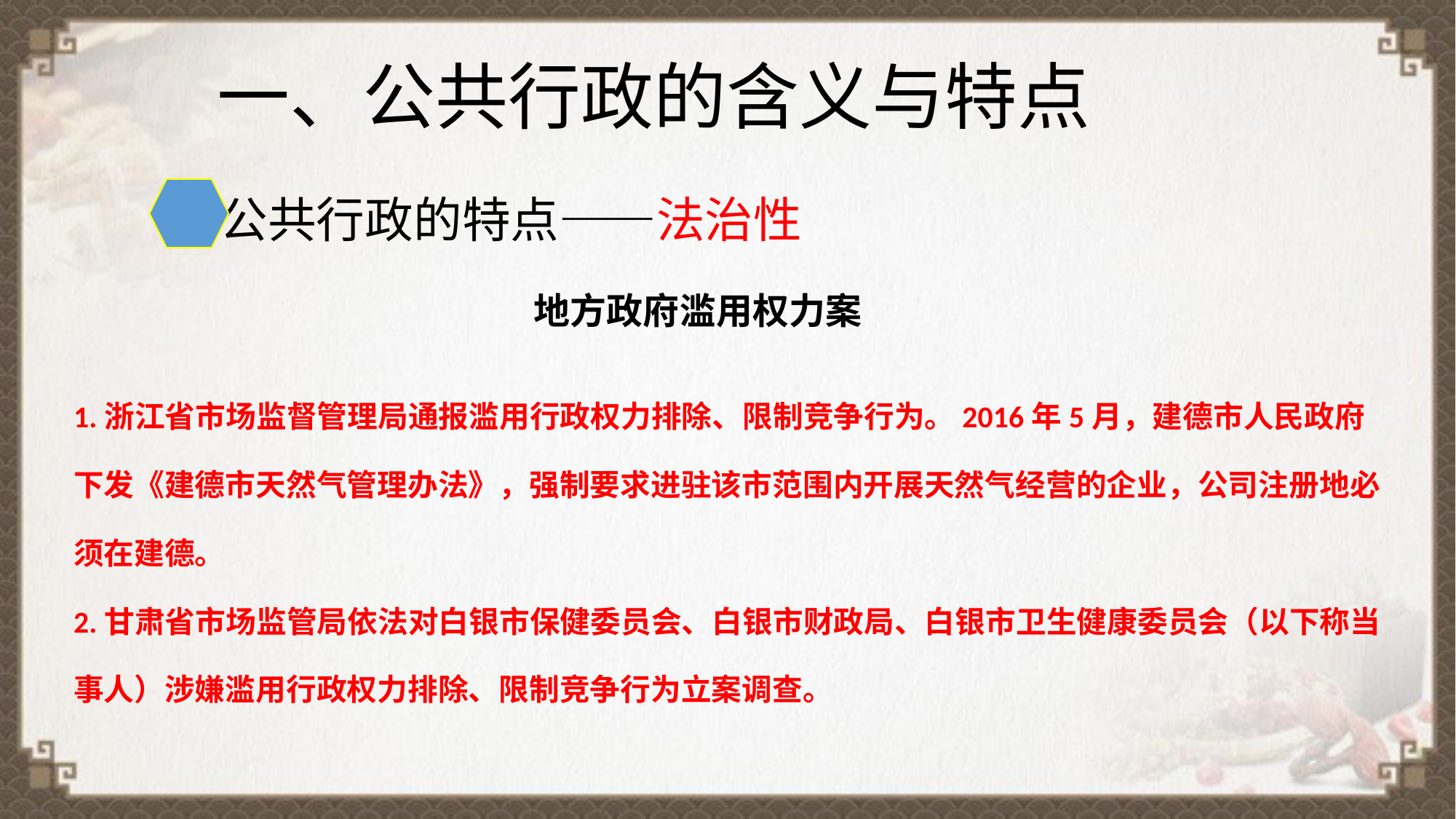

一、公共行政的含义与特点
       公共行政的特点——法治性

地方政府滥用权力案
1.浙江省市场监督管理局通报滥用行政权力排除、限制竞争行为。2016年5月，建德市人民政府下发《建德市天然气管理办法》，强制要求进驻该市范围内开展天然气经营的企业，公司注册地必须在建德。
2.甘肃省市场监管局依法对白银市保健委员会、白银市财政局、白银市卫生健康委员会（以下称当事人）涉嫌滥用行政权力排除、限制竞争行为立案调查。